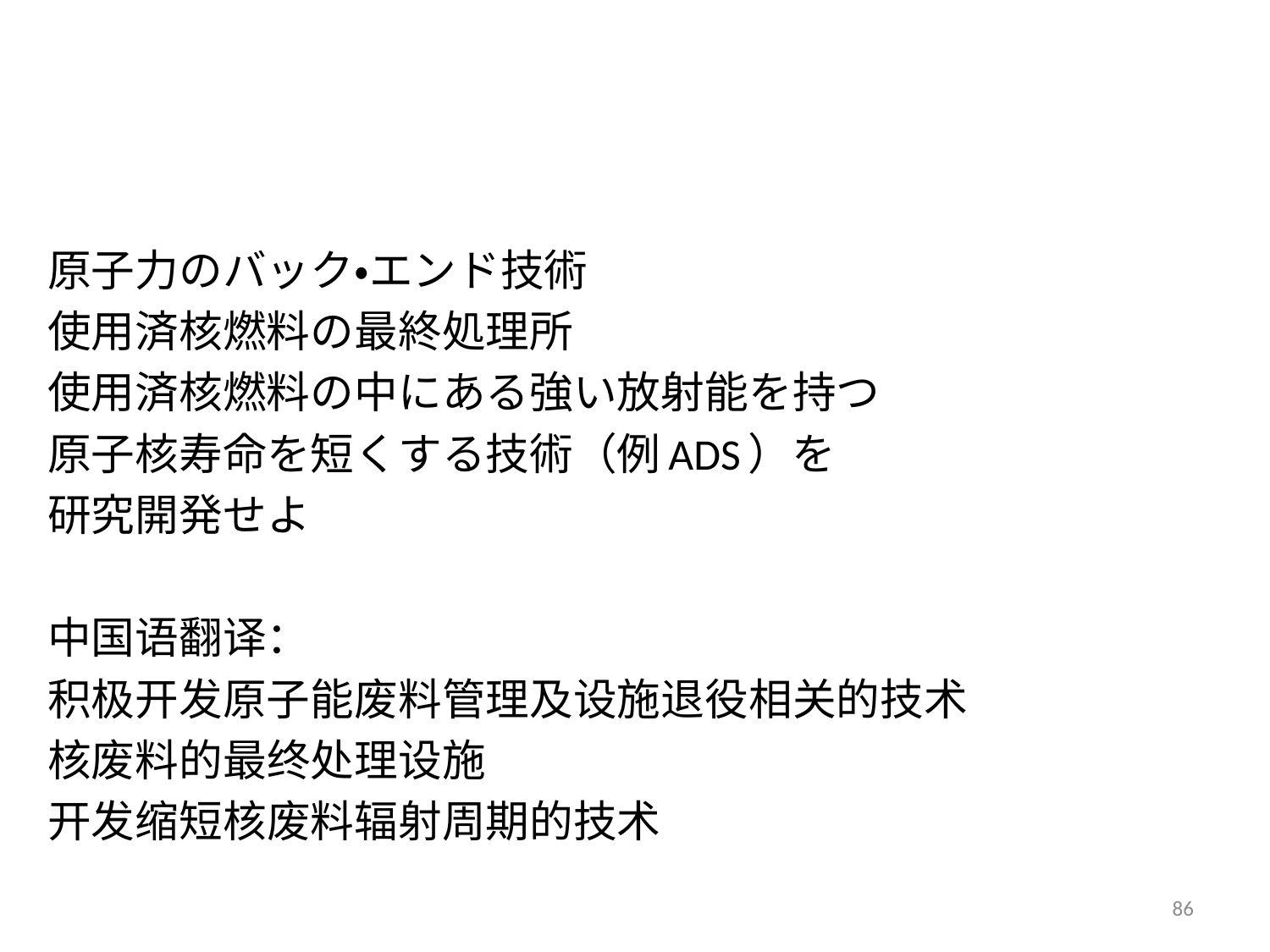

#
原子力のバック・エンド技術
使用済核燃料の最終処理所
使用済核燃料の中にある強い放射能を持つ
原子核寿命を短くする技術（例ADS）を
研究開発せよ

中国语翻译：
积极开发原子能废料管理及设施退役相关的技术
核废料的最终处理设施
开发缩短核废料辐射周期的技术

86